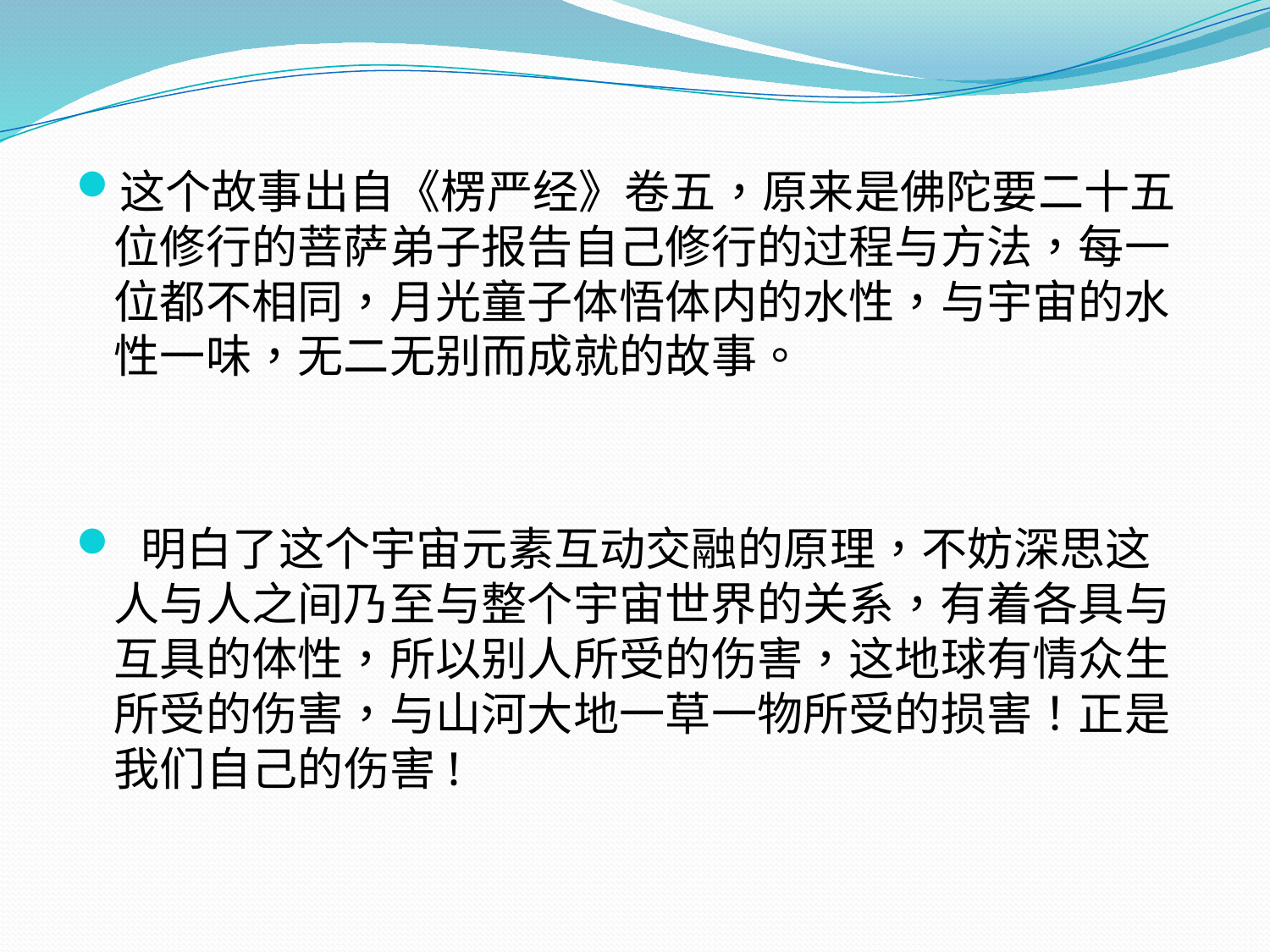

这个故事出自《楞严经》卷五，原来是佛陀要二十五位修行的菩萨弟子报告自己修行的过程与方法，每一位都不相同，月光童子体悟体内的水性，与宇宙的水性一味，无二无别而成就的故事。

 明白了这个宇宙元素互动交融的原理，不妨深思这人与人之间乃至与整个宇宙世界的关系，有着各具与互具的体性，所以别人所受的伤害，这地球有情众生所受的伤害，与山河大地一草一物所受的损害！正是我们自己的伤害!